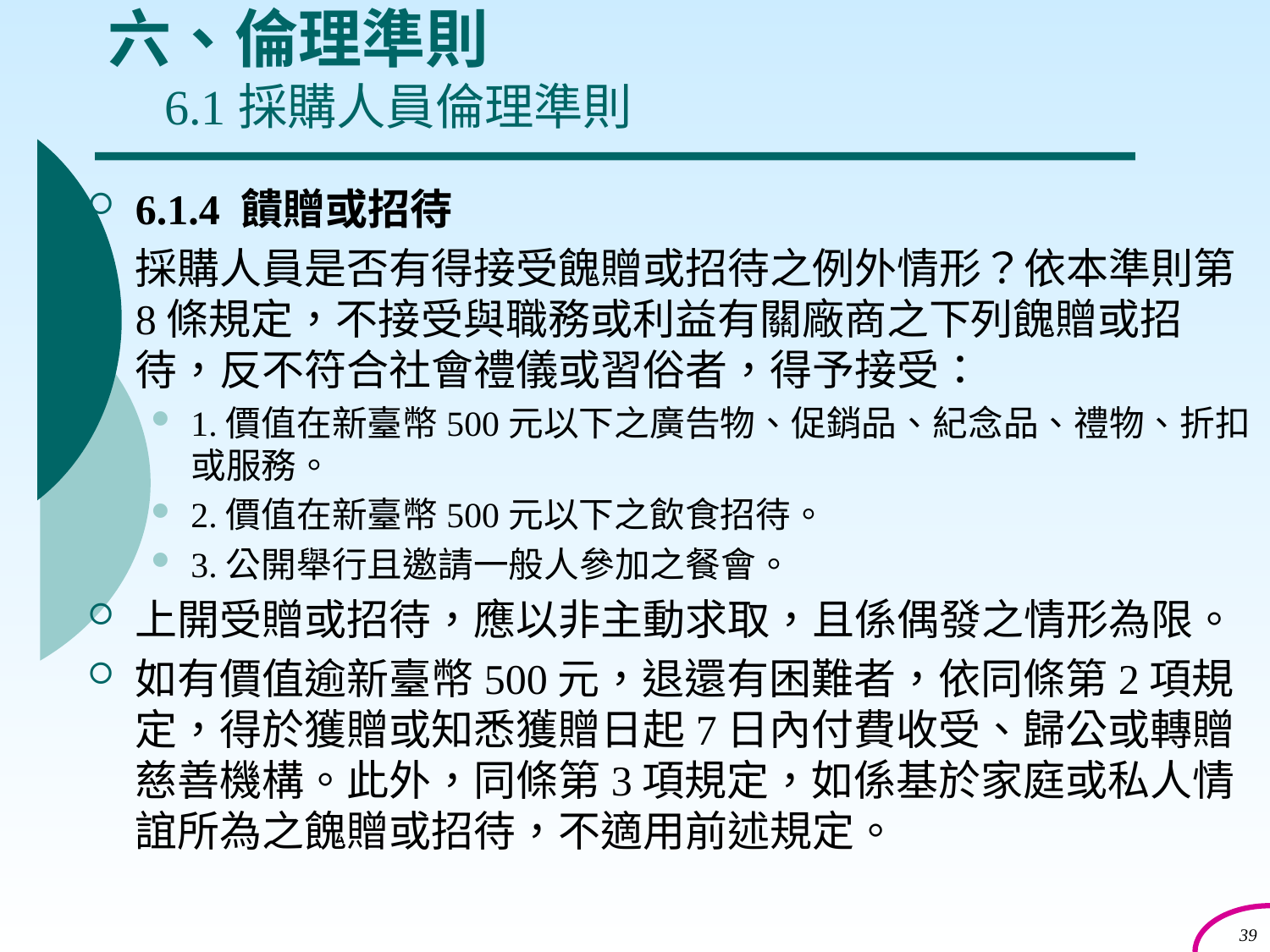

# 六、倫理準則 6.1採購人員倫理準則
6.1.4 饋贈或招待
採購人員是否有得接受餽贈或招待之例外情形？依本準則第8條規定，不接受與職務或利益有關廠商之下列餽贈或招待，反不符合社會禮儀或習俗者，得予接受：
1.價值在新臺幣500元以下之廣告物、促銷品、紀念品、禮物、折扣或服務。
2.價值在新臺幣500元以下之飲食招待。
3.公開舉行且邀請一般人參加之餐會。
上開受贈或招待，應以非主動求取，且係偶發之情形為限。
如有價值逾新臺幣500元，退還有困難者，依同條第2項規定，得於獲贈或知悉獲贈日起7日內付費收受、歸公或轉贈慈善機構。此外，同條第3項規定，如係基於家庭或私人情誼所為之餽贈或招待，不適用前述規定。
39